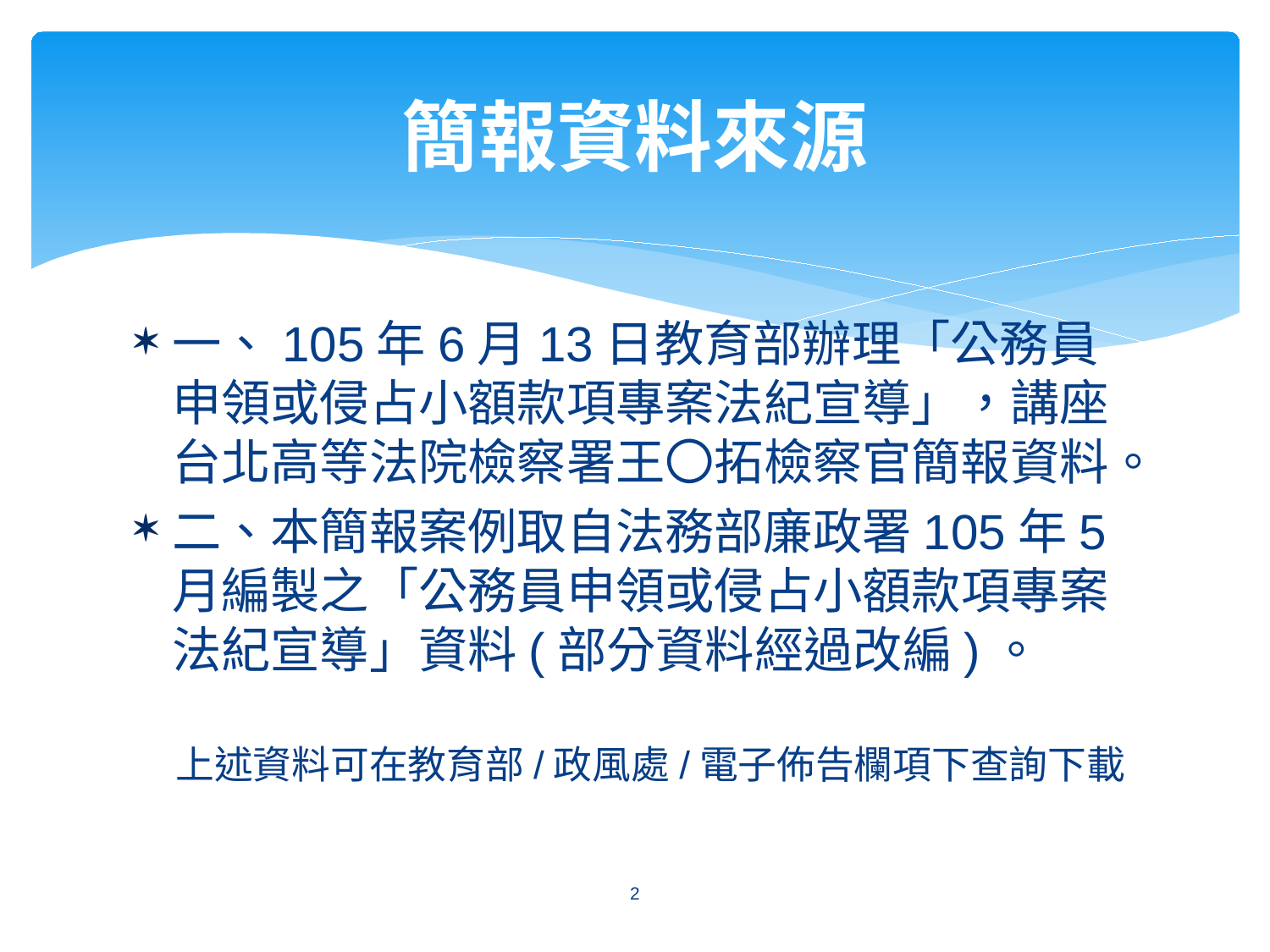

# 簡報資料來源
一、105年6月13日教育部辦理「公務員申領或侵占小額款項專案法紀宣導」，講座台北高等法院檢察署王〇拓檢察官簡報資料。
二、本簡報案例取自法務部廉政署105年5月編製之「公務員申領或侵占小額款項專案法紀宣導」資料(部分資料經過改編)。

上述資料可在教育部/政風處/電子佈告欄項下查詢下載
2